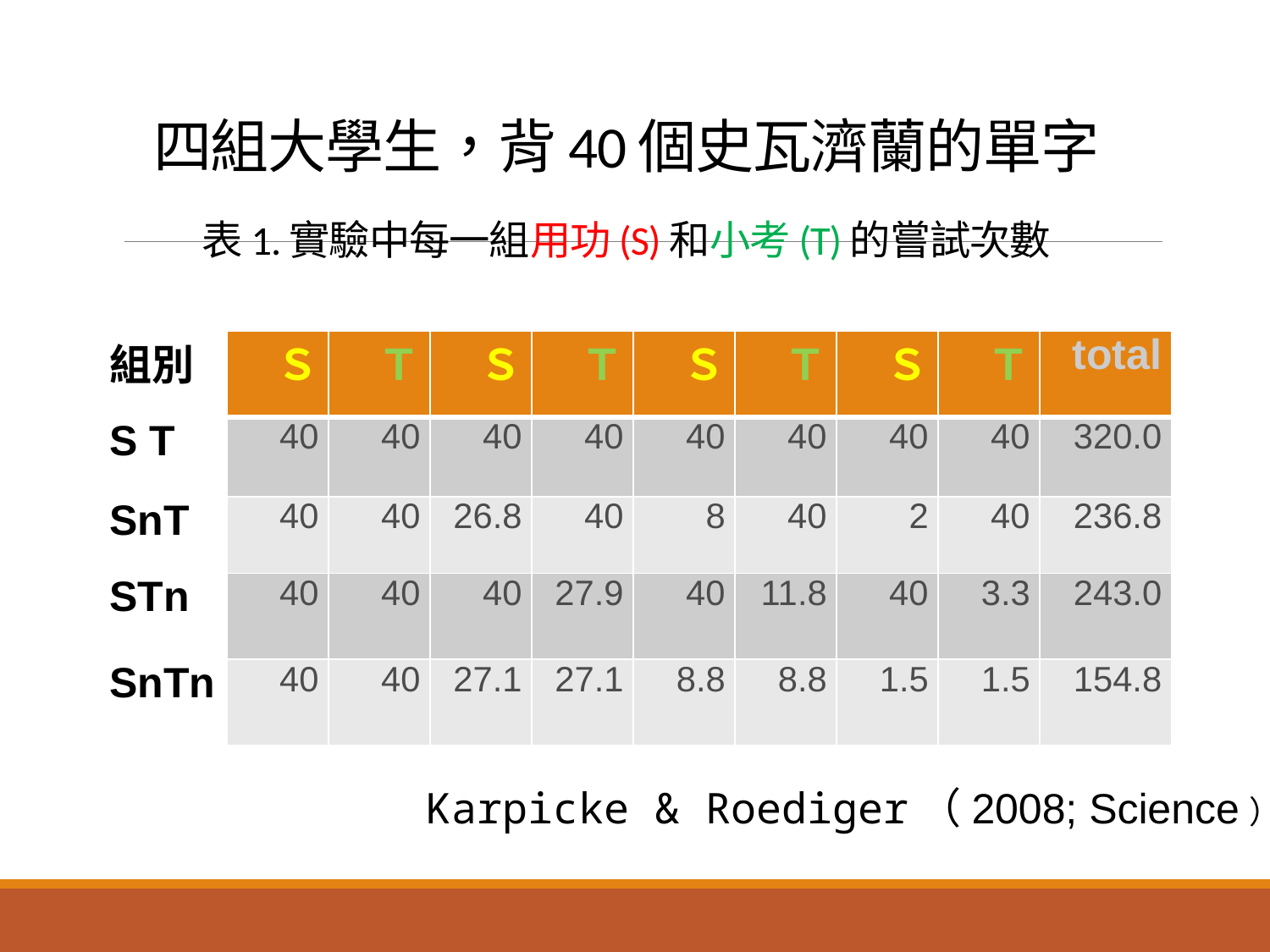

# 四組大學生，背40個史瓦濟蘭的單字 表1.實驗中每一組用功(S)和小考(T)的嘗試次數
| 組別 | Ｓ | Ｔ | Ｓ | Ｔ | Ｓ | Ｔ | Ｓ | Ｔ | total |
| --- | --- | --- | --- | --- | --- | --- | --- | --- | --- |
| S T | 40 | 40 | 40 | 40 | 40 | 40 | 40 | 40 | 320.0 |
| SnT | 40 | 40 | 26.8 | 40 | 8 | 40 | 2 | 40 | 236.8 |
| STn | 40 | 40 | 40 | 27.9 | 40 | 11.8 | 40 | 3.3 | 243.0 |
| SnTn | 40 | 40 | 27.1 | 27.1 | 8.8 | 8.8 | 1.5 | 1.5 | 154.8 |
Karpicke & Roediger（2008; Science）